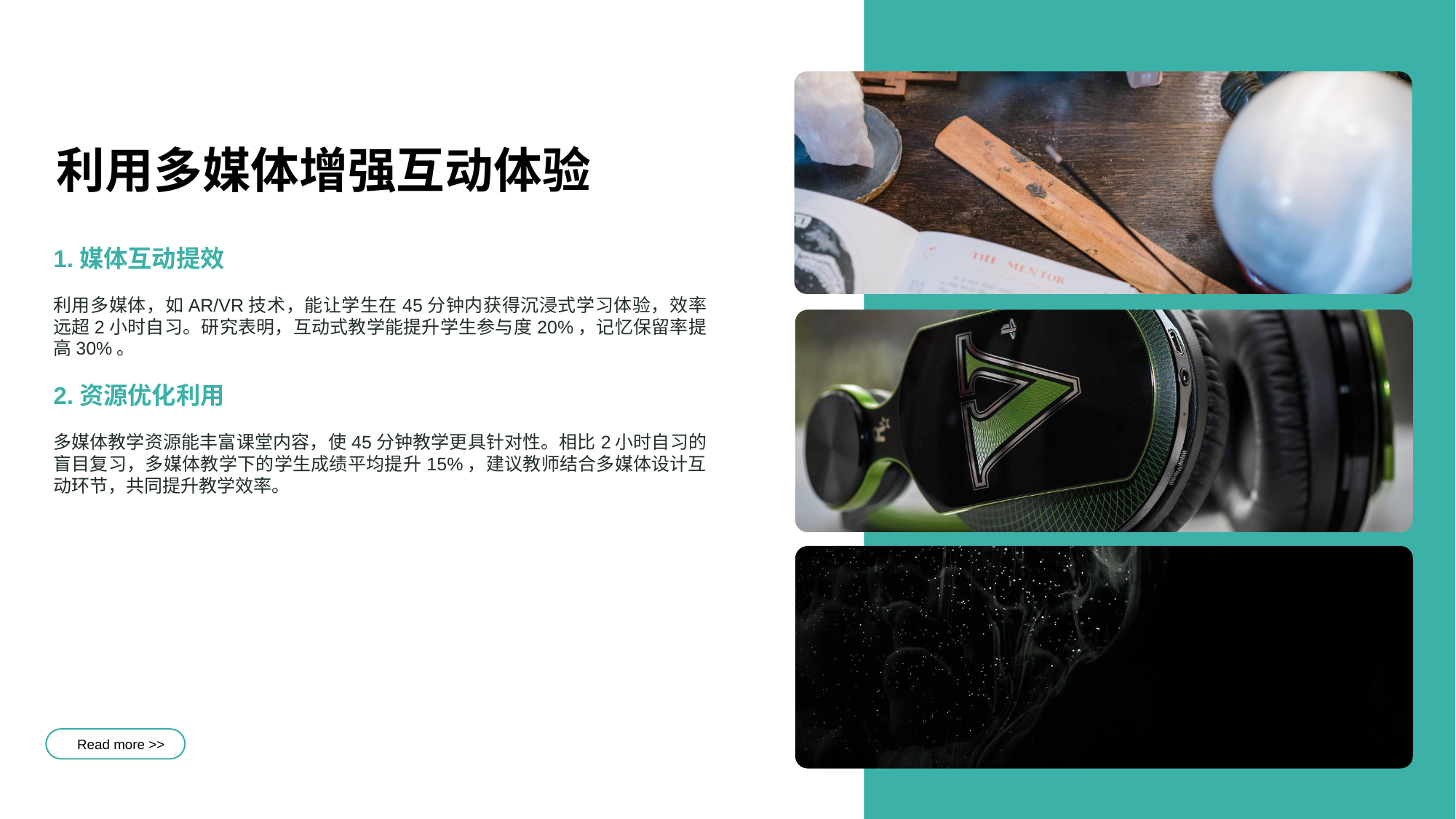

利用多媒体增强互动体验

1.媒体互动提效
利用多媒体，如AR/VR技术，能让学生在45分钟内获得沉浸式学习体验，效率远超2小时自习。研究表明，互动式教学能提升学生参与度20%，记忆保留率提高30%。
2.资源优化利用
多媒体教学资源能丰富课堂内容，使45分钟教学更具针对性。相比2小时自习的盲目复习，多媒体教学下的学生成绩平均提升15%，建议教师结合多媒体设计互动环节，共同提升教学效率。

Read more >>